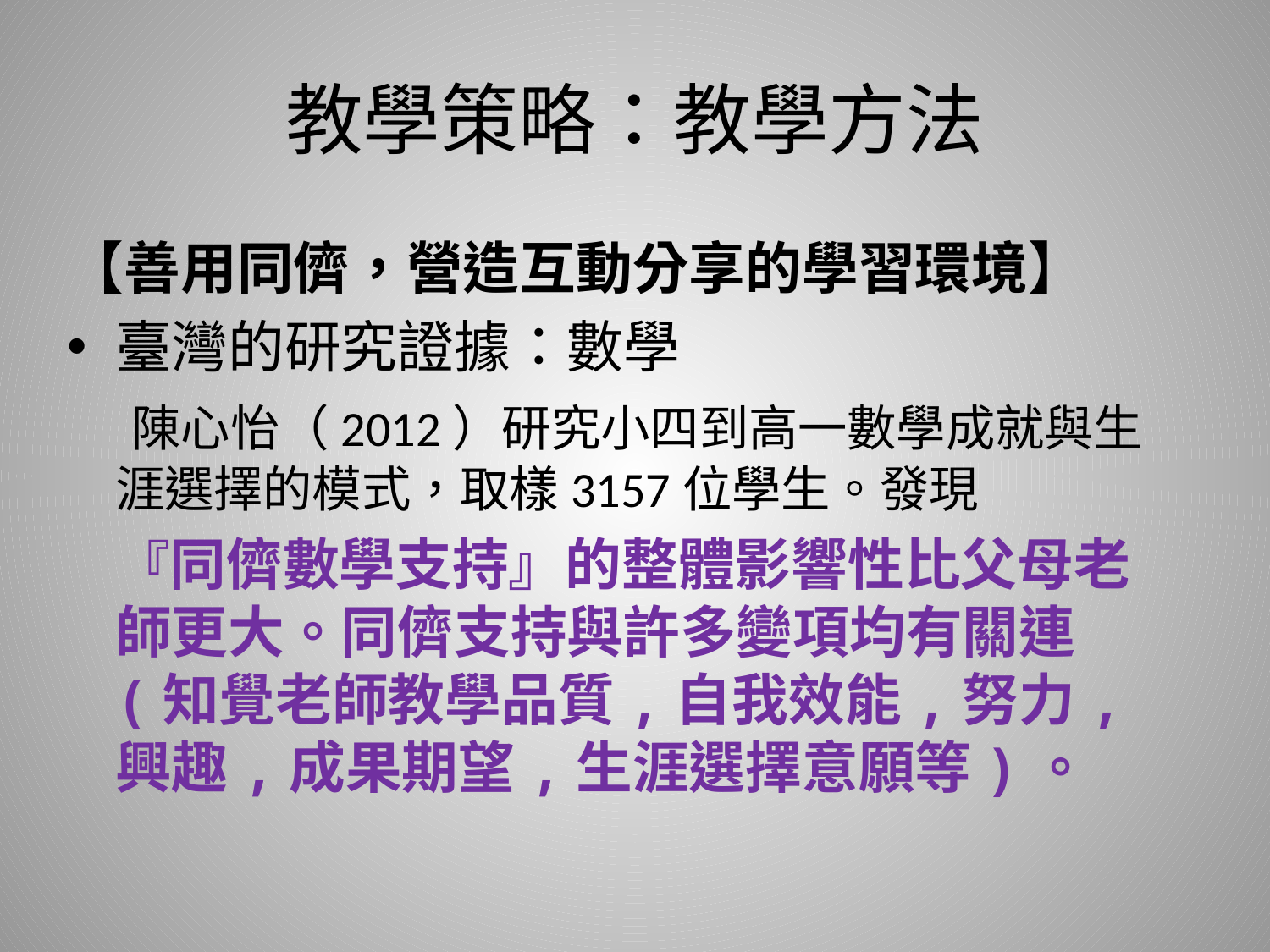

# 教學策略：教學方法
【善用同儕，營造互動分享的學習環境】
臺灣的研究證據：數學
    陳心怡（2012）研究小四到高一數學成就與生涯選擇的模式，取樣3157位學生。發現
『同儕數學支持』的整體影響性比父母老師更大。同儕支持與許多變項均有關連(知覺老師教學品質,自我效能,努力,興趣,成果期望,生涯選擇意願等)。